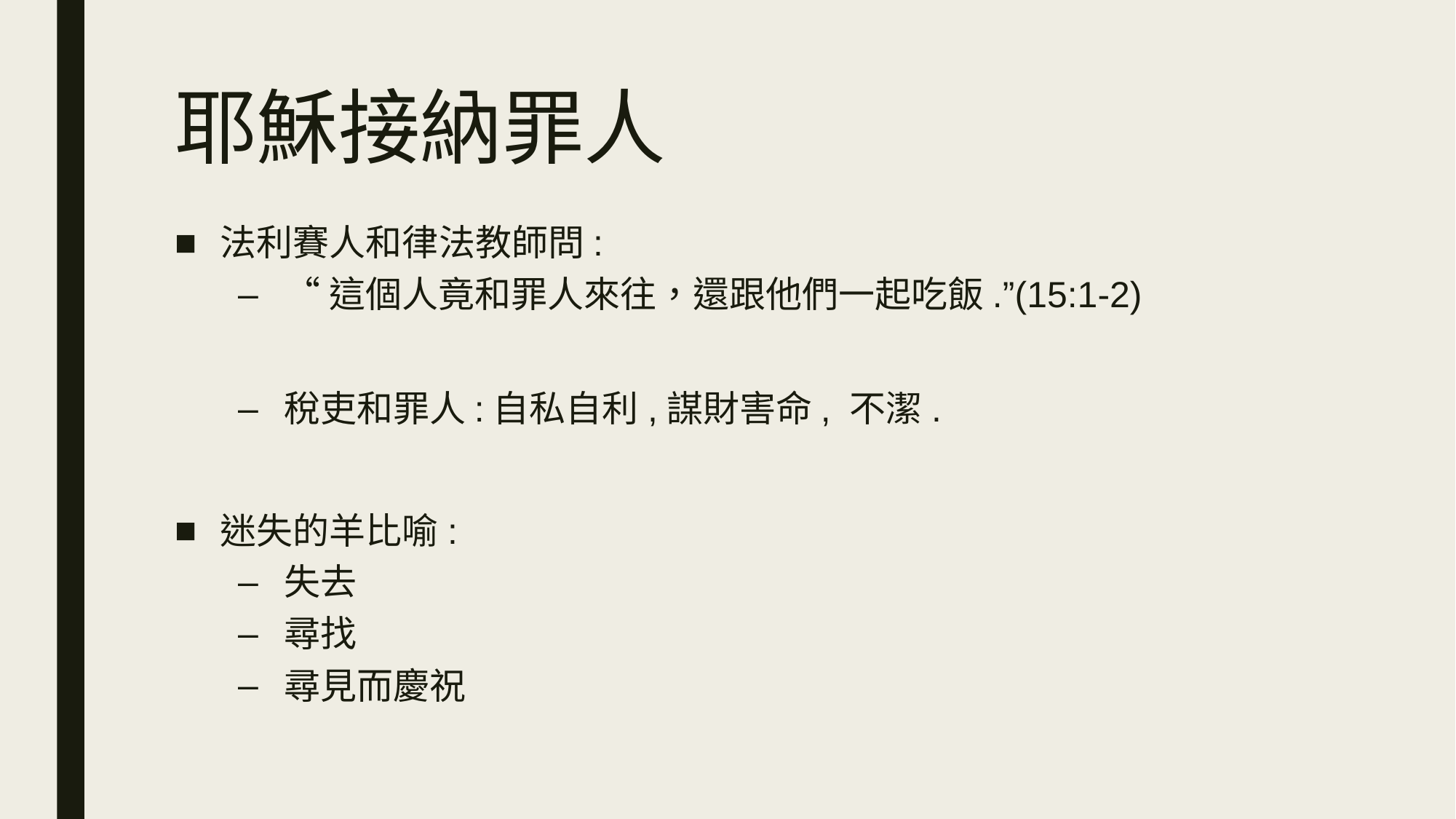

# 耶穌接納罪人
法利賽人和律法教師問:
“這個人竟和罪人來往，還跟他們一起吃飯.”(15:1-2)

稅吏和罪人:自私自利,謀財害命, 不潔.

迷失的羊比喻:
失去
尋找
尋見而慶祝